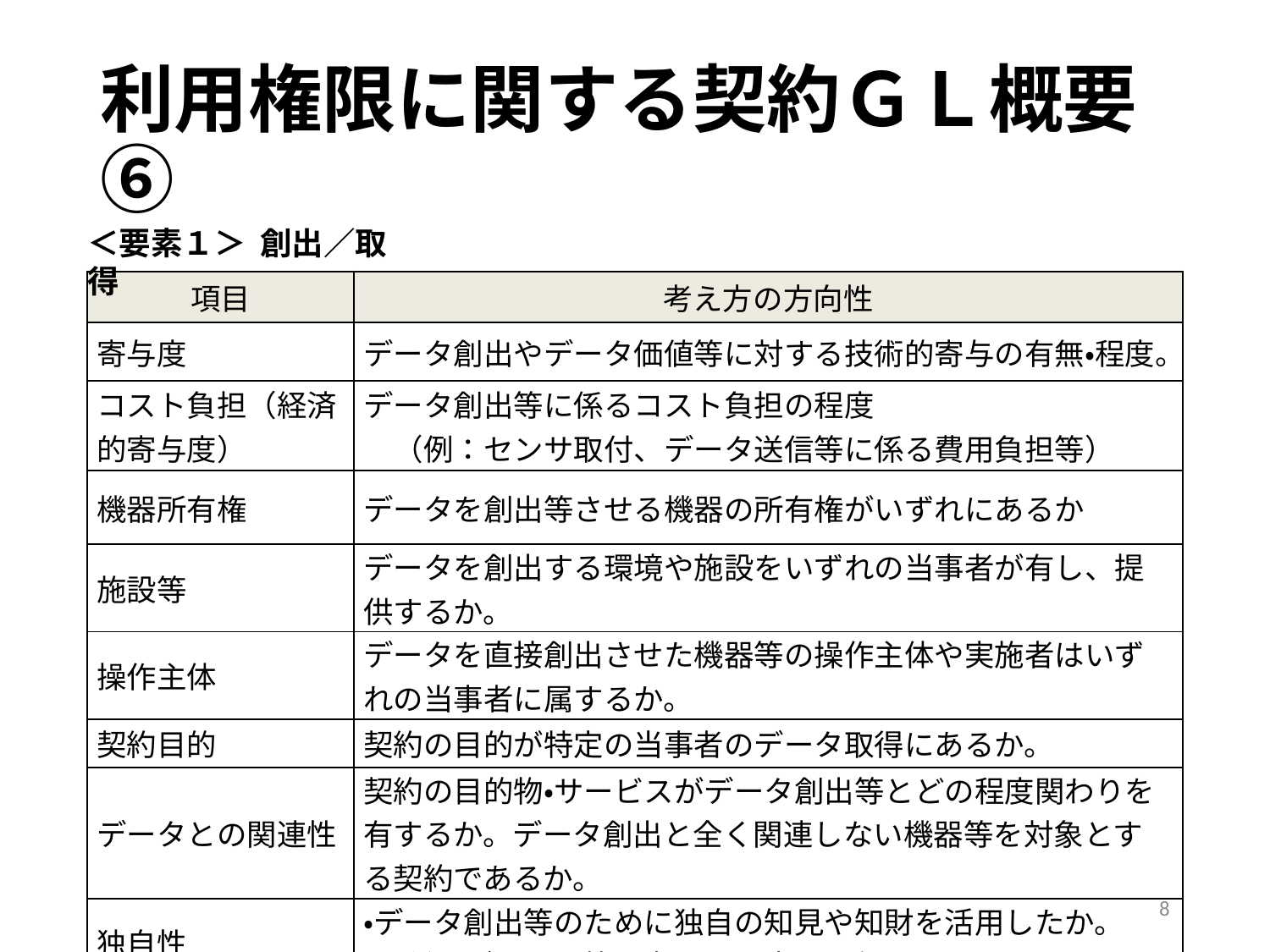

# 利用権限に関する契約ＧＬ概要⑥
＜要素１＞  創出／取得
| 項目 | 考え方の方向性 |
| --- | --- |
| 寄与度 | データ創出やデータ価値等に対する技術的寄与の有無・程度。 |
| コスト負担（経済的寄与度） | データ創出等に係るコスト負担の程度 　（例：センサ取付、データ送信等に係る費用負担等） |
| 機器所有権 | データを創出等させる機器の所有権がいずれにあるか |
| 施設等 | データを創出する環境や施設をいずれの当事者が有し、提供するか。 |
| 操作主体 | データを直接創出させた機器等の操作主体や実施者はいずれの当事者に属するか。 |
| 契約目的 | 契約の目的が特定の当事者のデータ取得にあるか。 |
| データとの関連性 | 契約の目的物・サービスがデータ創出等とどの程度関わりを有するか。データ創出と全く関連しない機器等を対象とする契約であるか。 |
| 独自性 | ・データ創出等のために独自の知見や知財を活用したか。 ・同種のデータを第三者からも容易に得られるか。 |
8